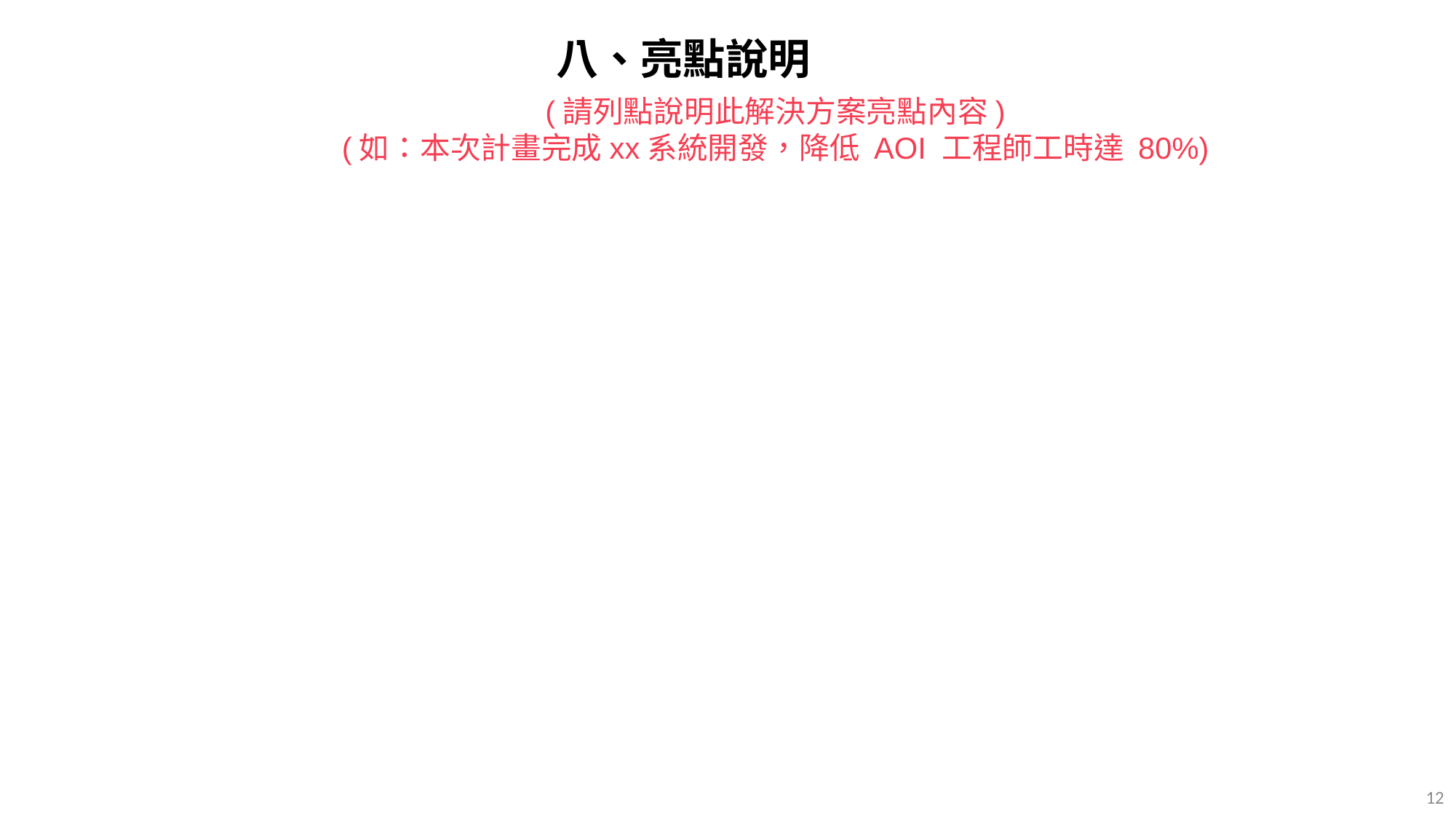

八、亮點說明
(請列點說明此解決方案亮點內容)
(如：本次計畫完成xx系統開發，降低 AOI 工程師工時達 80%)
12